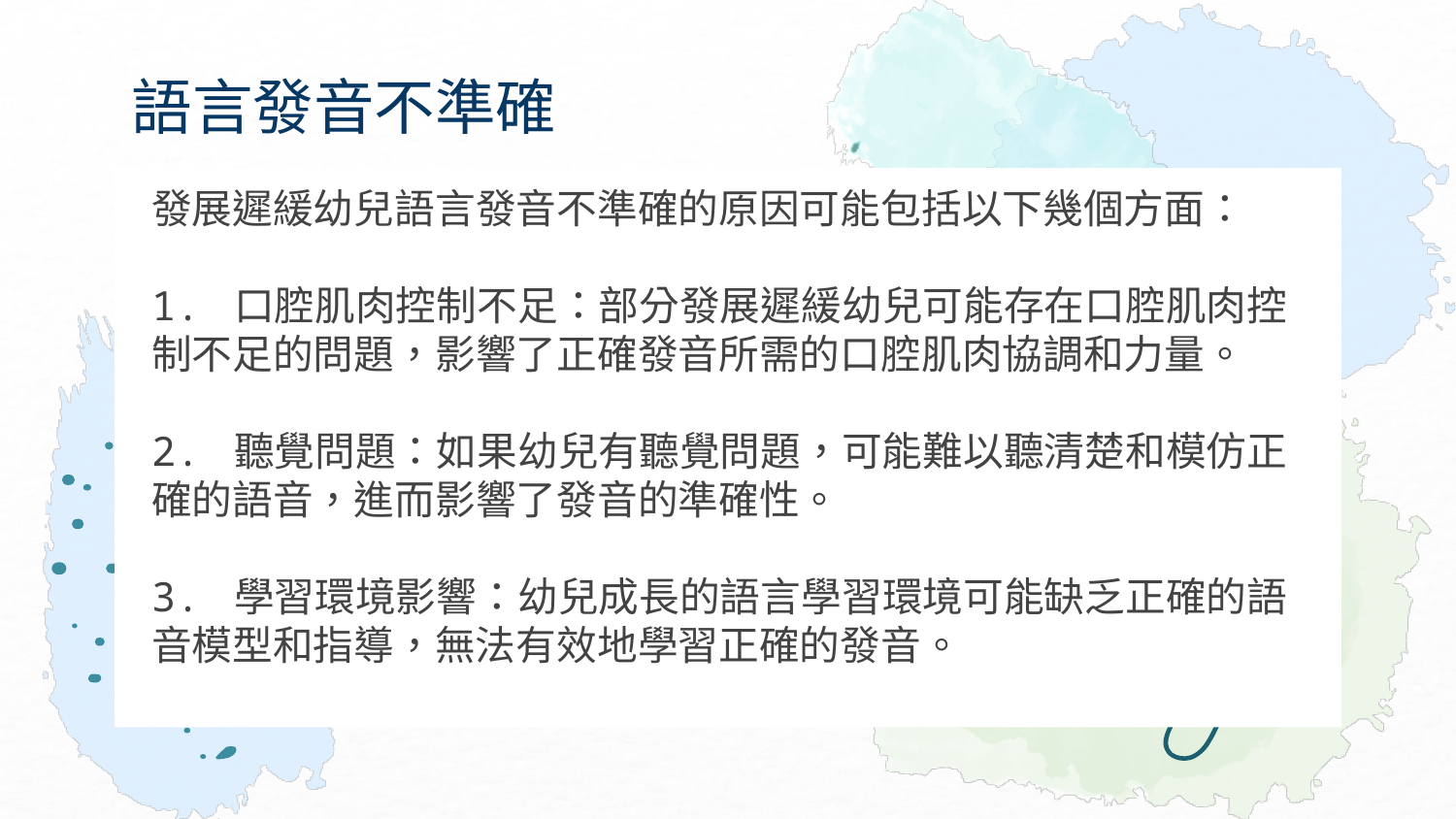

# 語言發音不準確
發展遲緩幼兒語言發音不準確的原因可能包括以下幾個方面：

1. 口腔肌肉控制不足：部分發展遲緩幼兒可能存在口腔肌肉控制不足的問題，影響了正確發音所需的口腔肌肉協調和力量。

2. 聽覺問題：如果幼兒有聽覺問題，可能難以聽清楚和模仿正確的語音，進而影響了發音的準確性。

3. 學習環境影響：幼兒成長的語言學習環境可能缺乏正確的語音模型和指導，無法有效地學習正確的發音。